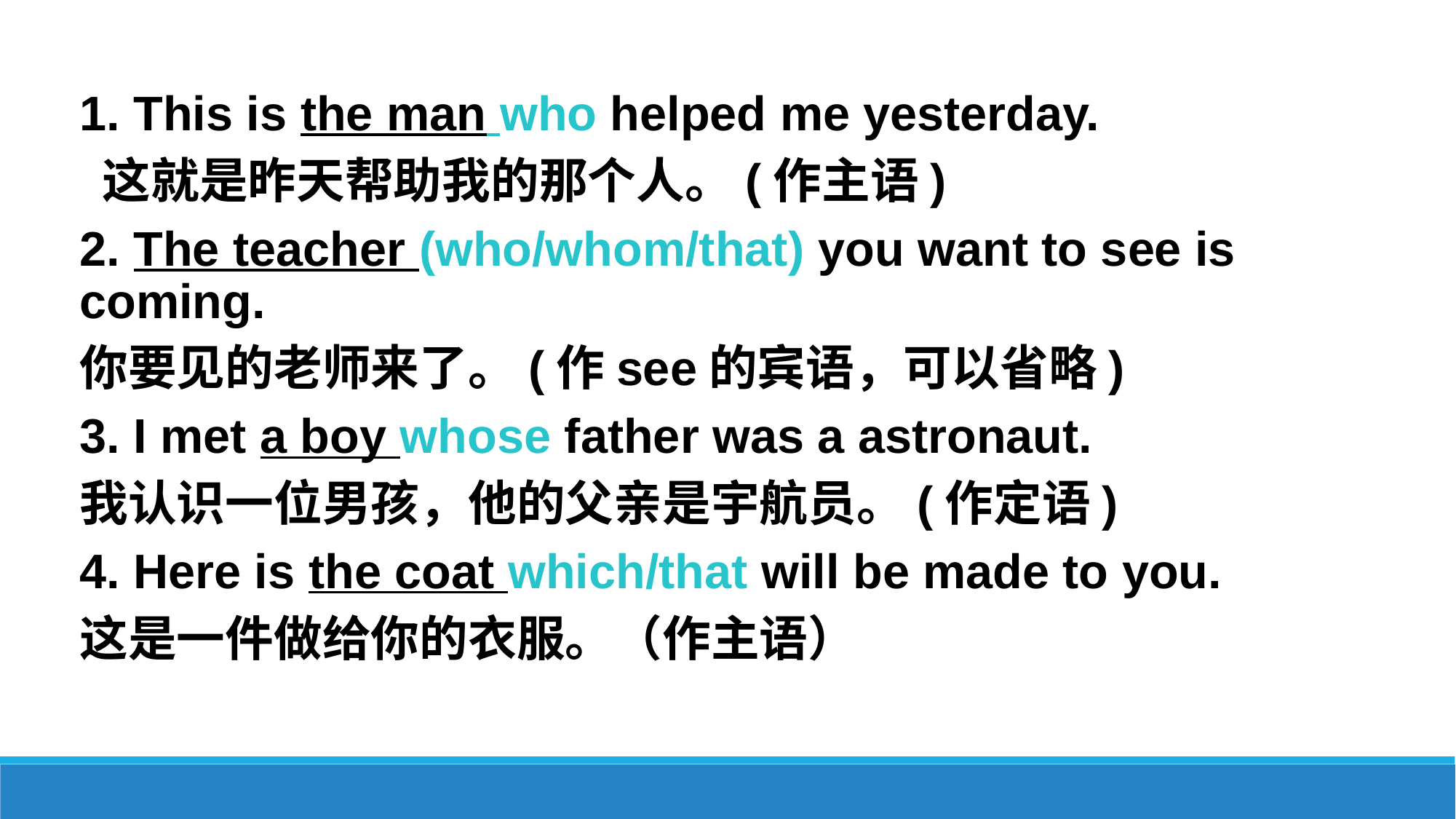

1. This is the man who helped me yesterday.
 这就是昨天帮助我的那个人。(作主语)
2. The teacher (who/whom/that) you want to see is coming.
你要见的老师来了。(作see的宾语，可以省略)
3. I met a boy whose father was a astronaut.
我认识一位男孩，他的父亲是宇航员。(作定语)
4. Here is the coat which/that will be made to you.
这是一件做给你的衣服。（作主语）